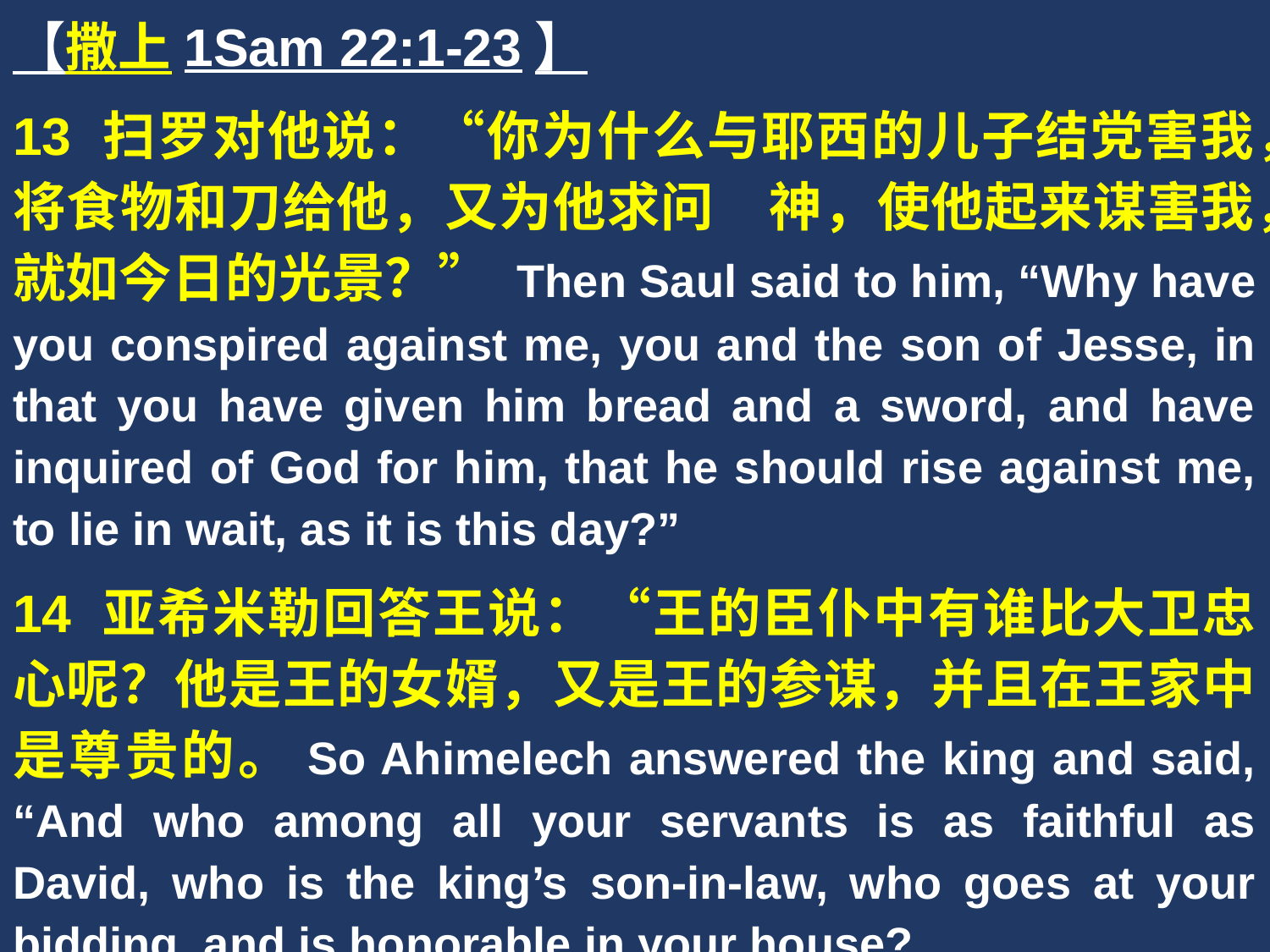

【撒上1Sam 22:1-23】
13 扫罗对他说：“你为什么与耶西的儿子结党害我，将食物和刀给他，又为他求问　神，使他起来谋害我，就如今日的光景？” Then Saul said to him, “Why have you conspired against me, you and the son of Jesse, in that you have given him bread and a sword, and have inquired of God for him, that he should rise against me, to lie in wait, as it is this day?”
14 亚希米勒回答王说：“王的臣仆中有谁比大卫忠心呢？他是王的女婿，又是王的参谋，并且在王家中是尊贵的。So Ahimelech answered the king and said, “And who among all your servants is as faithful as David, who is the king’s son-in-law, who goes at your bidding, and is honorable in your house?